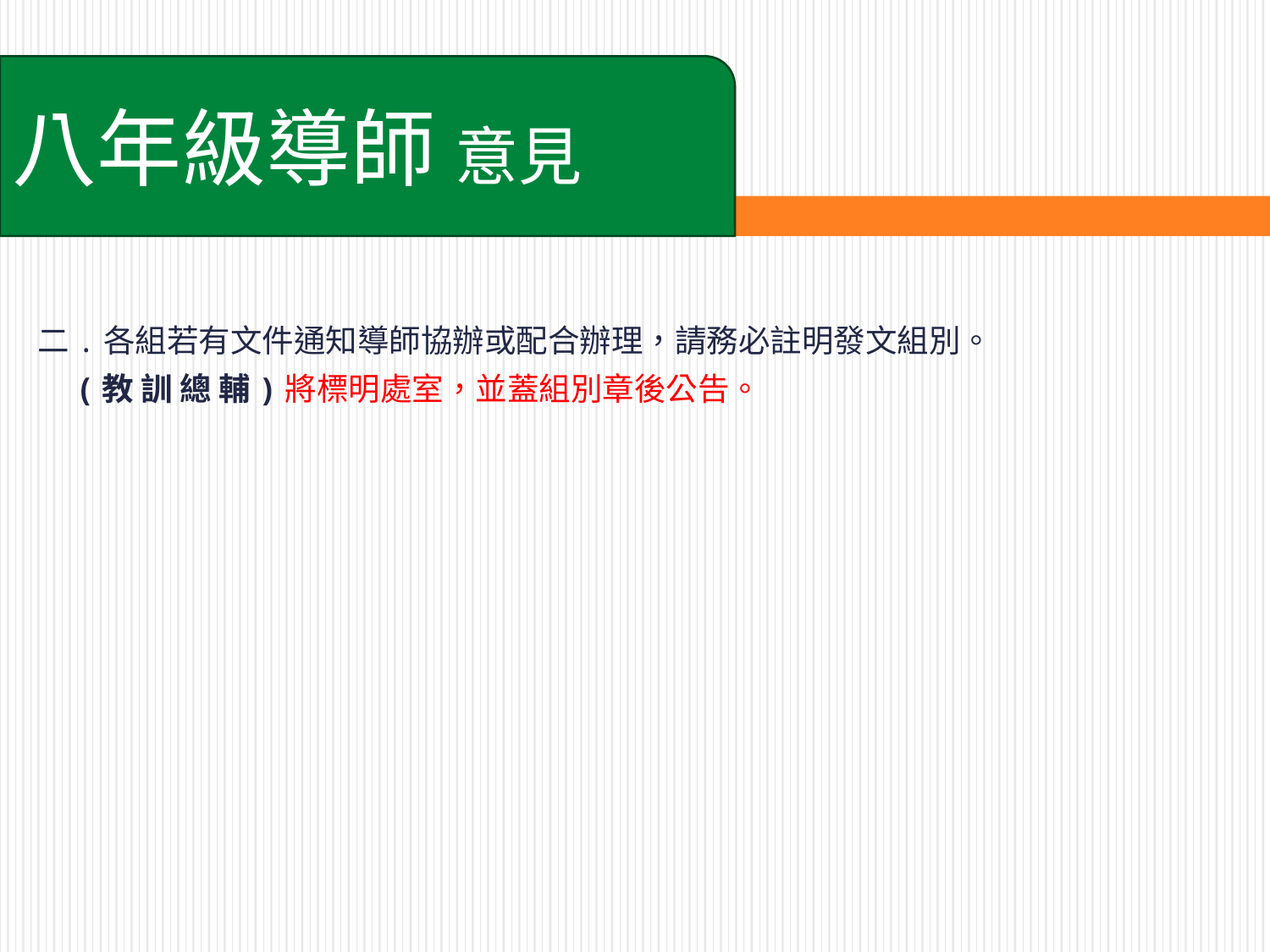

八年級導師 意見

二.各組若有文件通知導師協辦或配合辦理，請務必註明發文組別。
  (教 訓 總 輔)將標明處室，並蓋組別章後公告。